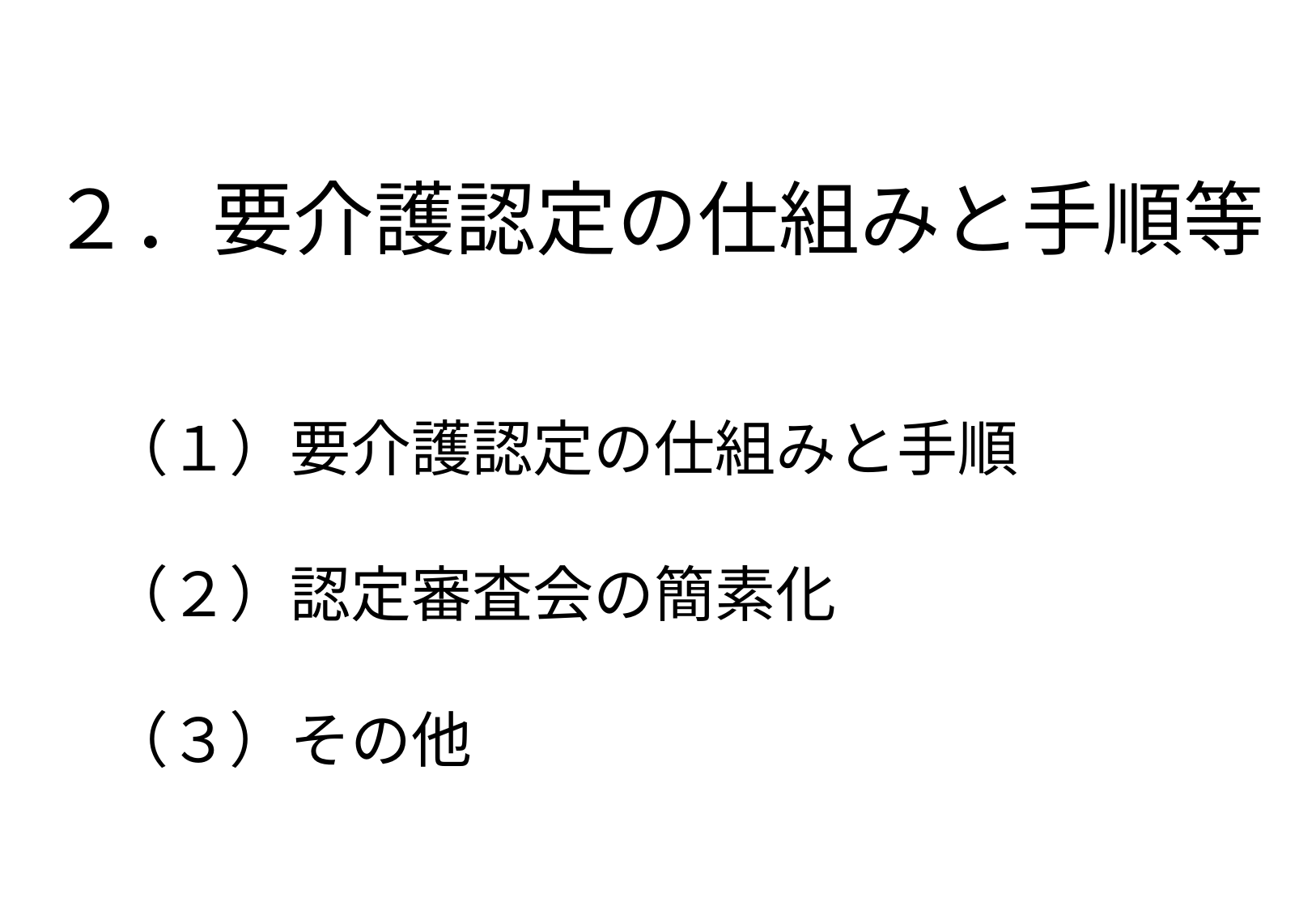

２．要介護認定の仕組みと手順等
（１）要介護認定の仕組みと手順

（２）認定審査会の簡素化

（３）その他